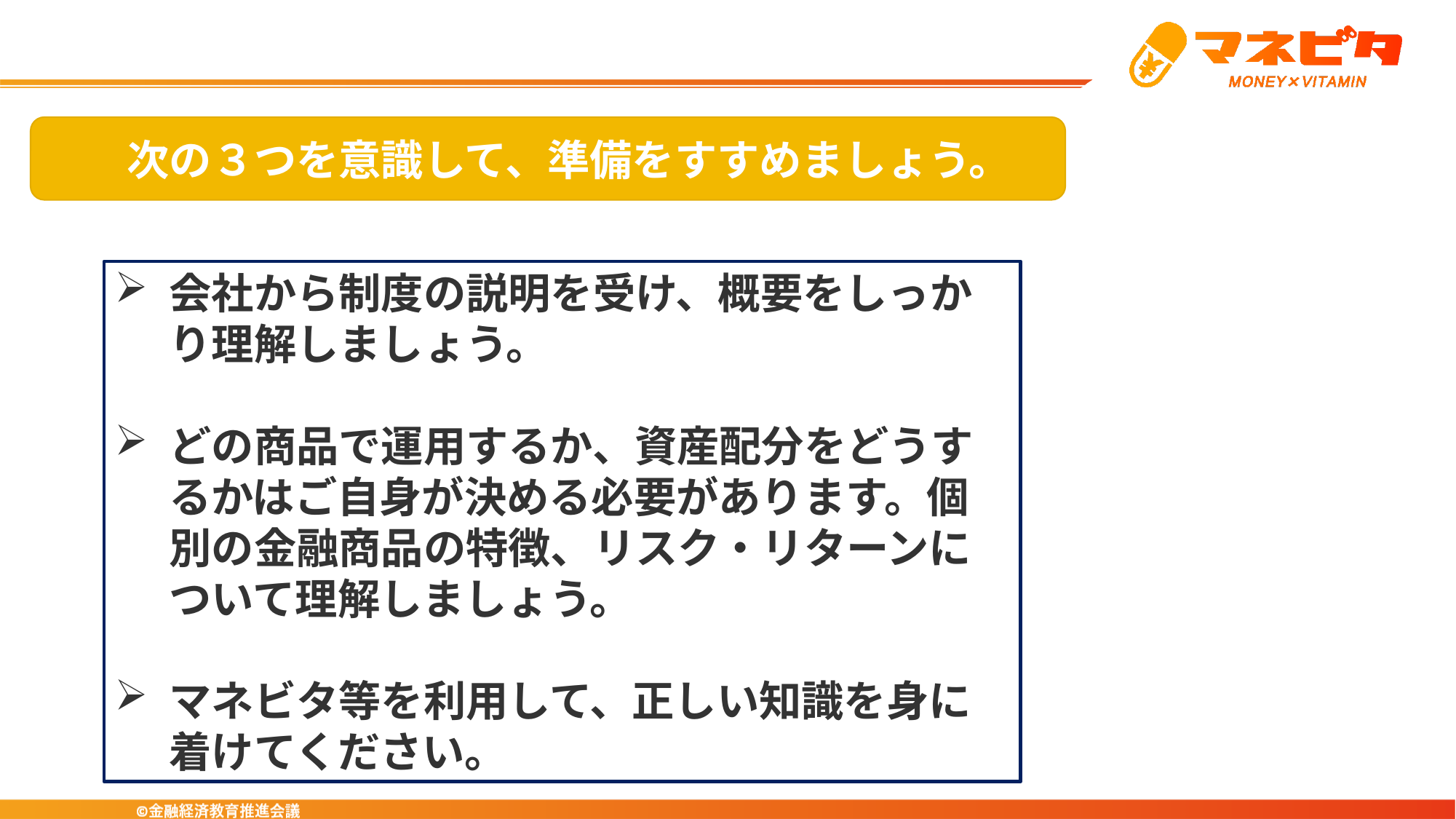

次の３つを意識して、準備をすすめましょう。
会社から制度の説明を受け、概要をしっかり理解しましょう。

どの商品で運用するか、資産配分をどうするかはご自身が決める必要があります。個別の金融商品の特徴、リスク・リターンについて理解しましょう。

マネビタ等を利用して、正しい知識を身に着けてください。